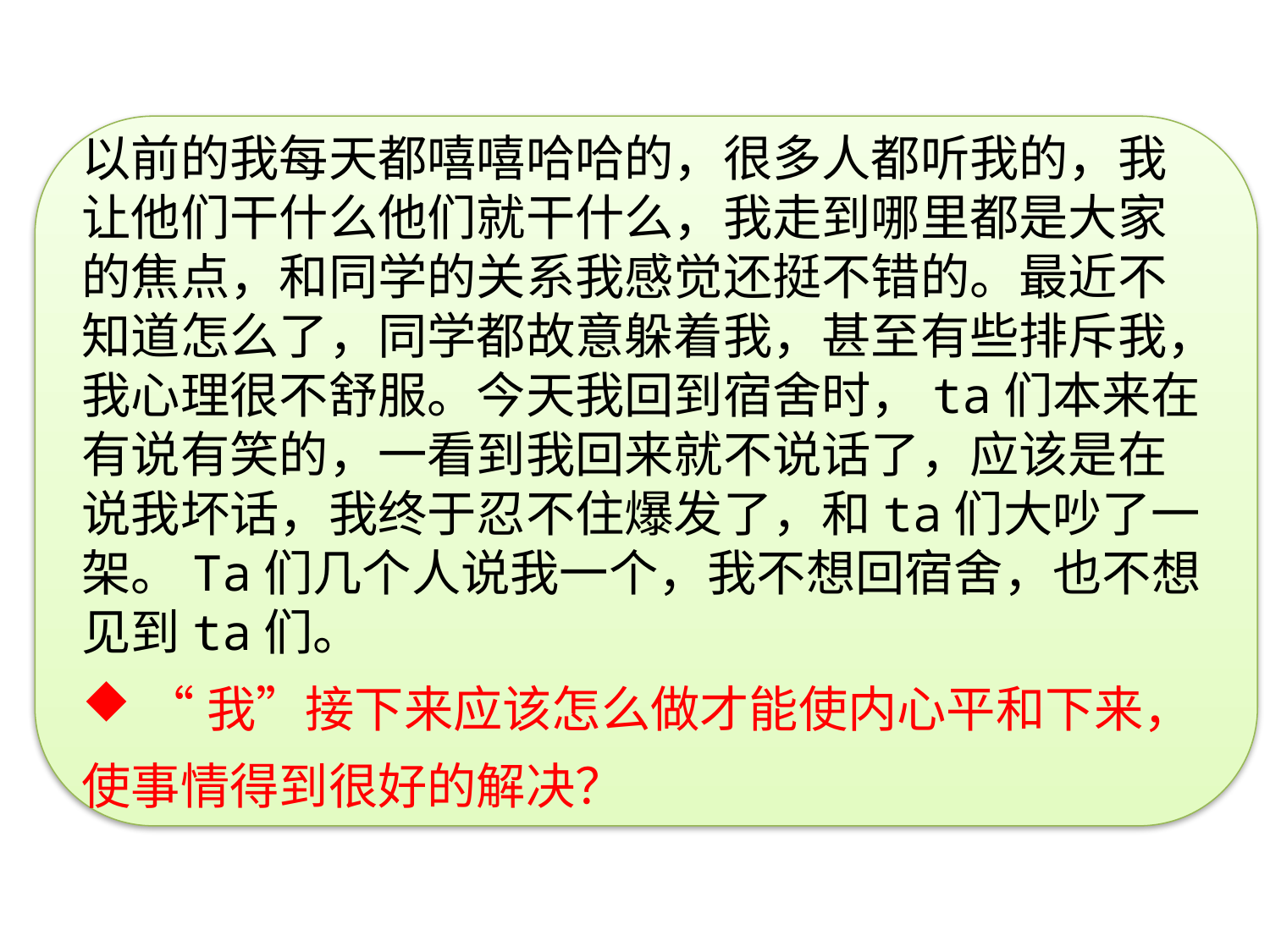

以前的我每天都嘻嘻哈哈的，很多人都听我的，我让他们干什么他们就干什么，我走到哪里都是大家的焦点，和同学的关系我感觉还挺不错的。最近不知道怎么了，同学都故意躲着我，甚至有些排斥我，我心理很不舒服。今天我回到宿舍时，ta们本来在有说有笑的，一看到我回来就不说话了，应该是在说我坏话，我终于忍不住爆发了，和ta们大吵了一架。Ta们几个人说我一个，我不想回宿舍，也不想见到ta们。
“我”接下来应该怎么做才能使内心平和下来，
使事情得到很好的解决？